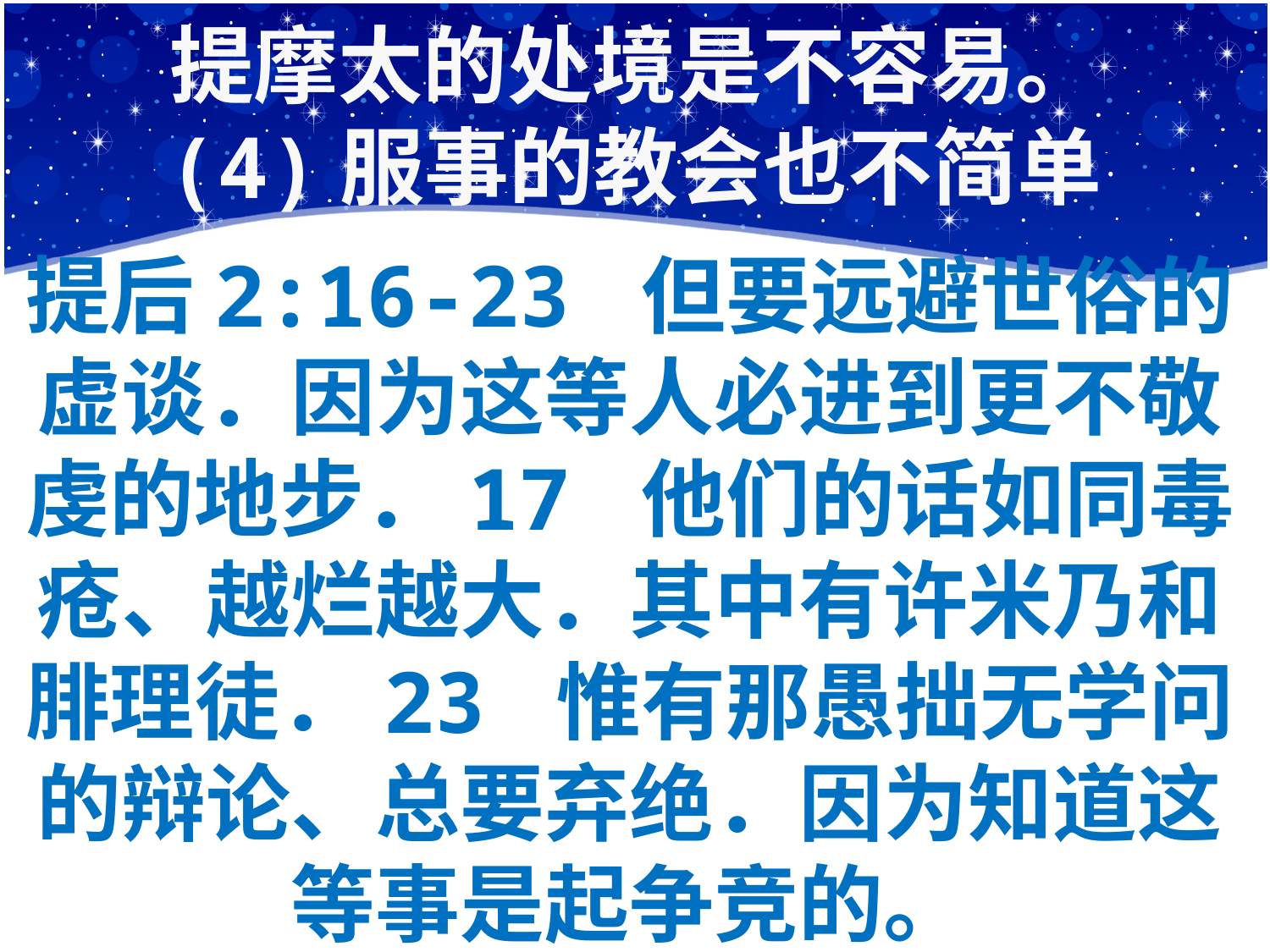

提摩太的处境是不容易。
(4)服事的教会也不简单
提后2:16-23 但要远避世俗的虚谈．因为这等人必进到更不敬虔的地步．17 他们的话如同毒疮、越烂越大．其中有许米乃和腓理徒．23 惟有那愚拙无学问的辩论、总要弃绝．因为知道这等事是起争竞的。